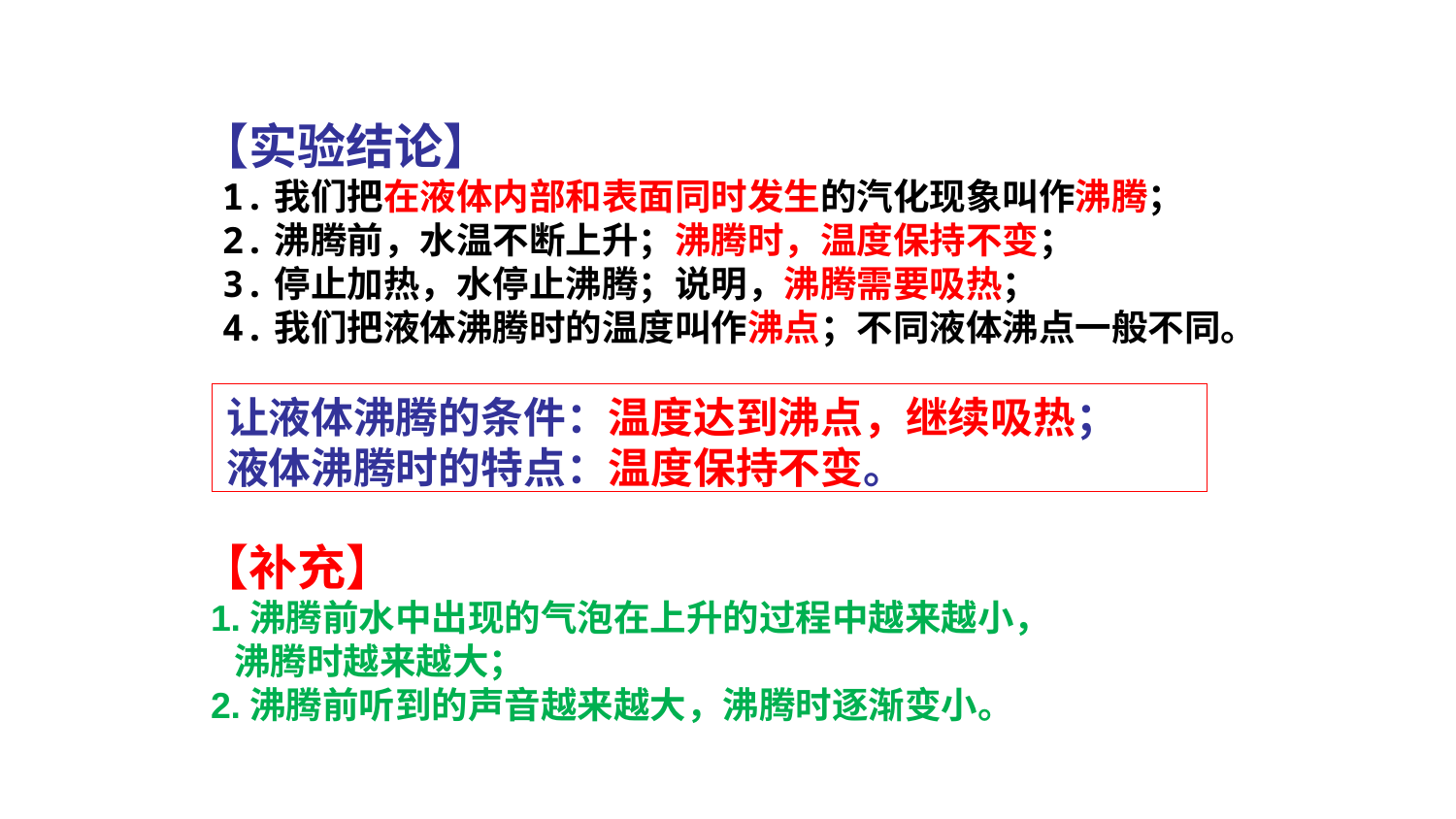

【实验结论】
 1.我们把在液体内部和表面同时发生的汽化现象叫作沸腾；
 2.沸腾前，水温不断上升；沸腾时，温度保持不变；
 3.停止加热，水停止沸腾；说明，沸腾需要吸热；
 4.我们把液体沸腾时的温度叫作沸点；不同液体沸点一般不同。
让液体沸腾的条件：温度达到沸点，继续吸热；
液体沸腾时的特点：温度保持不变。
【补充】
 1.沸腾前水中出现的气泡在上升的过程中越来越小，
   沸腾时越来越大；
 2.沸腾前听到的声音越来越大，沸腾时逐渐变小。